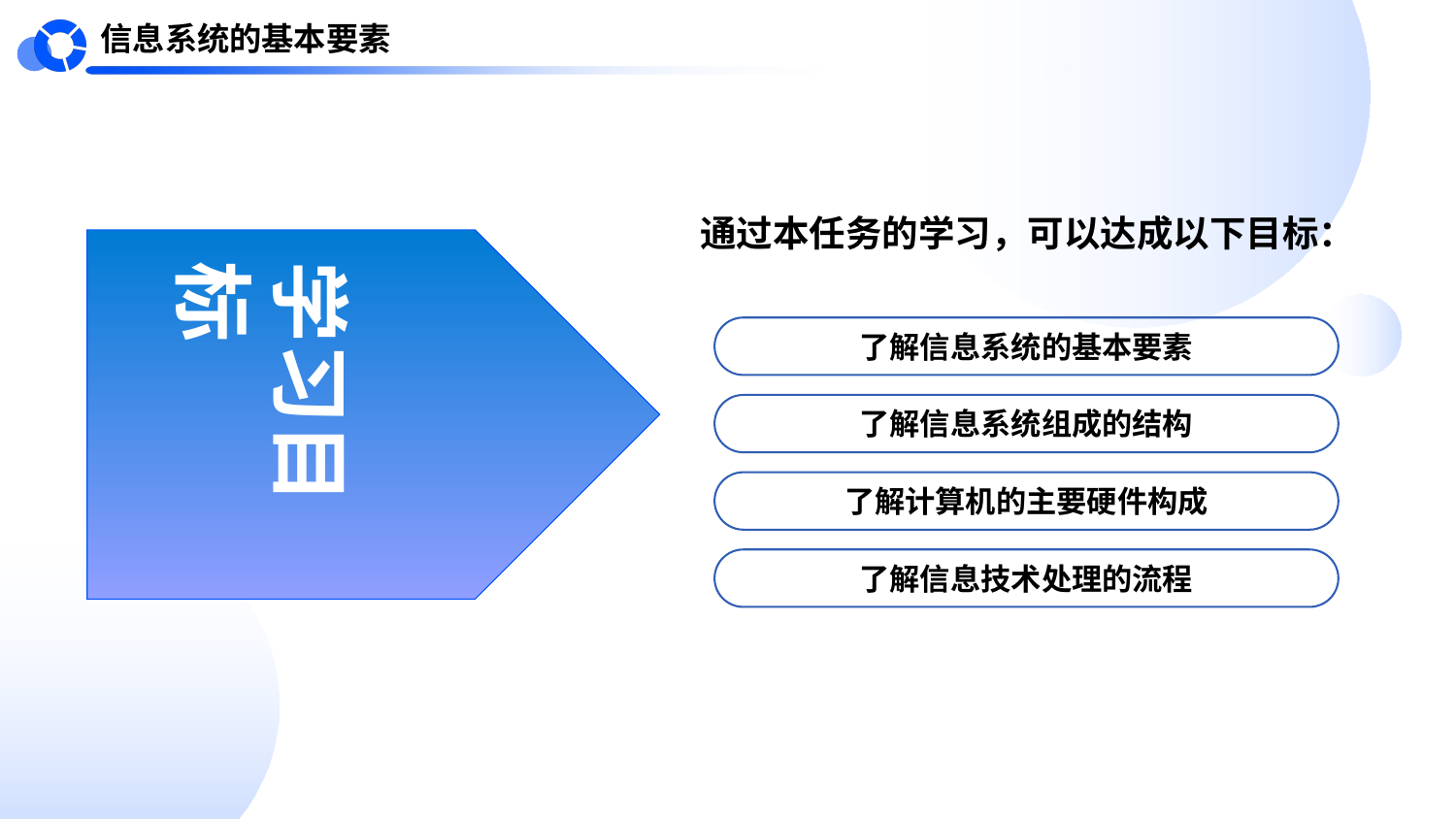

通过本任务的学习，可以达成以下目标：

学习目标
了解信息系统的基本要素
了解信息系统组成的结构
了解计算机的主要硬件构成
了解信息技术处理的流程